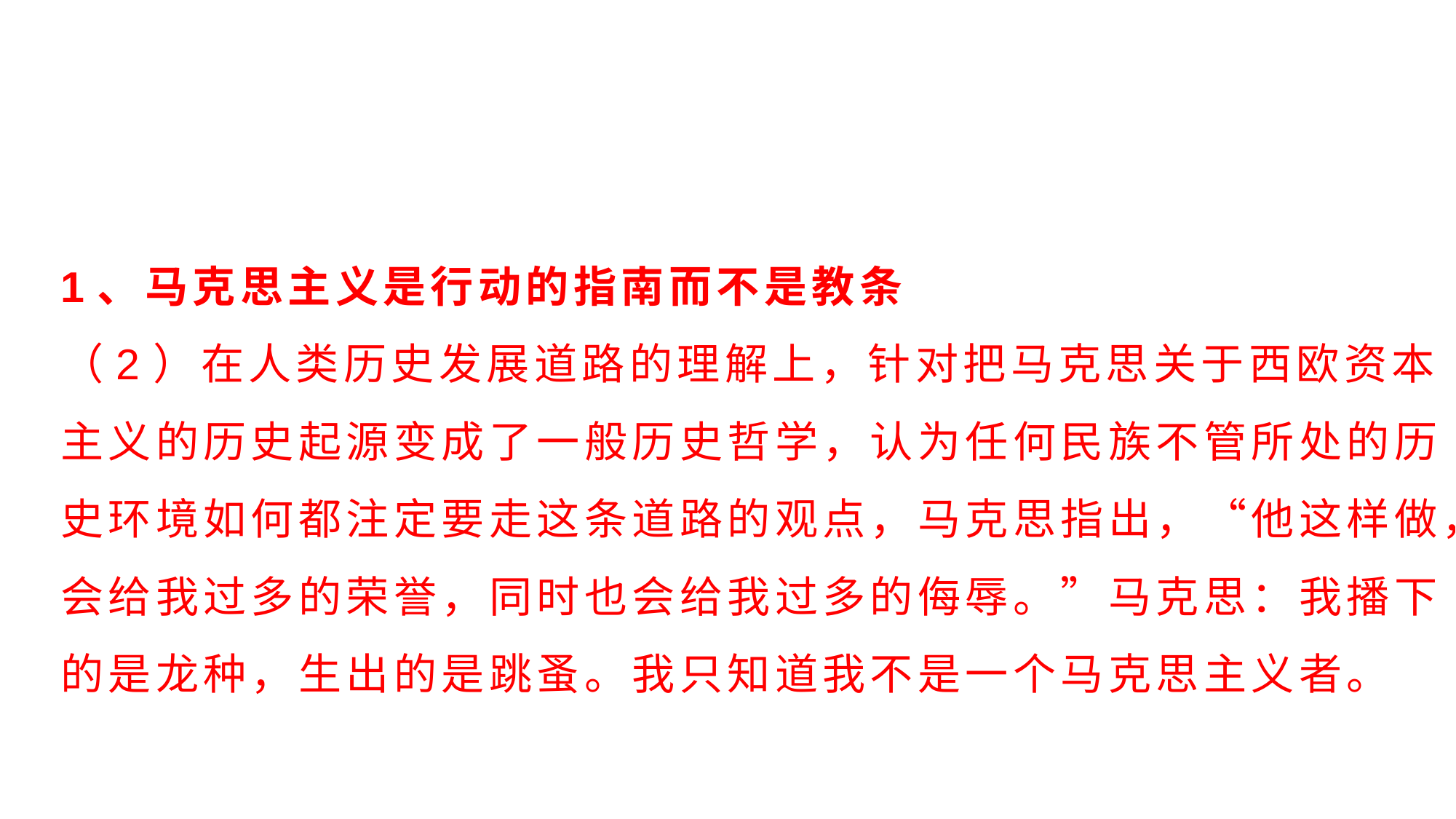

# 1、马克思主义是行动的指南而不是教条 （2）在人类历史发展道路的理解上，针对把马克思关于西欧资本主义的历史起源变成了一般历史哲学，认为任何民族不管所处的历史环境如何都注定要走这条道路的观点，马克思指出，“他这样做，会给我过多的荣誉，同时也会给我过多的侮辱。”马克思：我播下的是龙种，生出的是跳蚤。我只知道我不是一个马克思主义者。